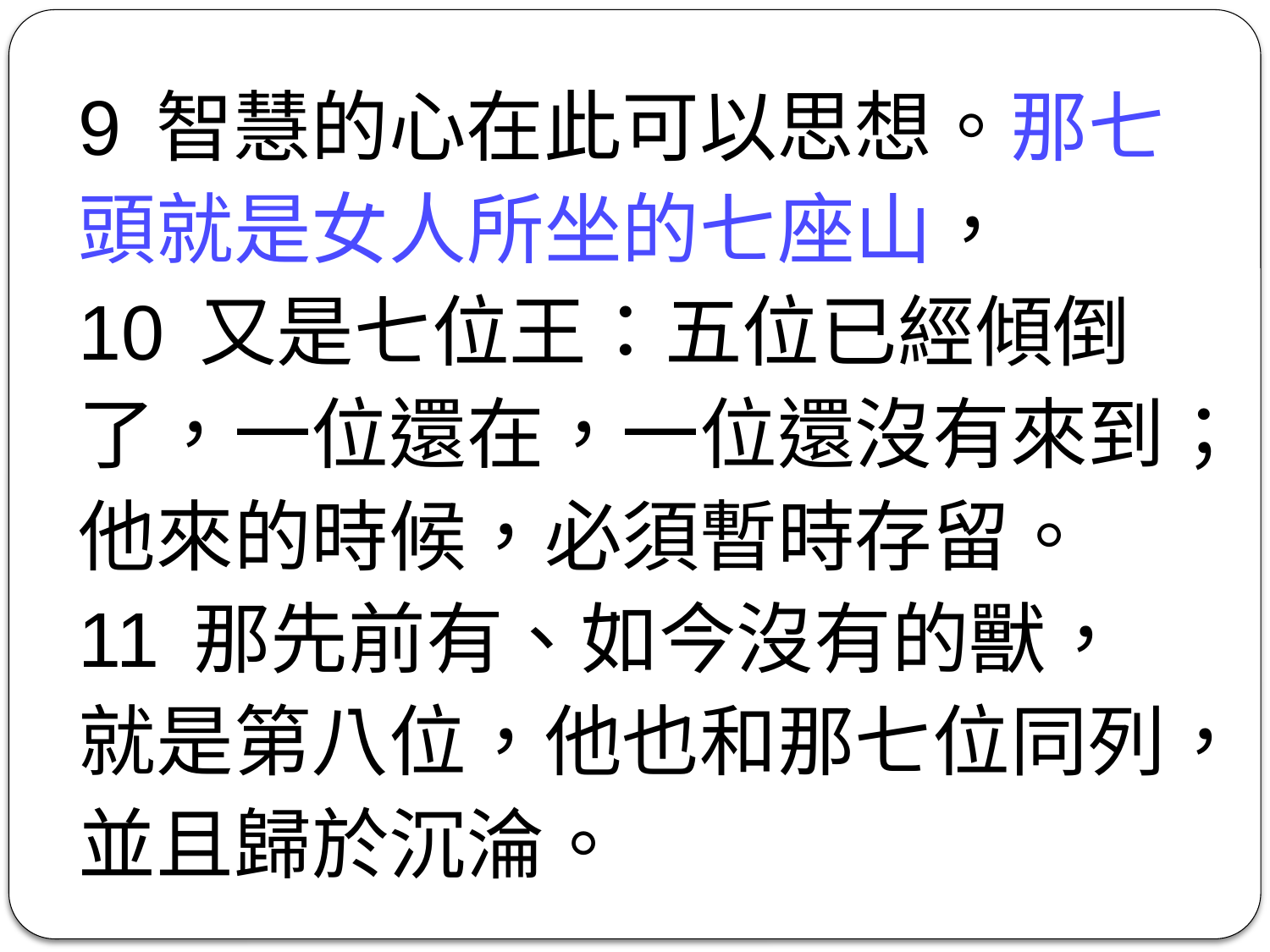

9 智慧的心在此可以思想。那七頭就是女人所坐的七座山， 10 又是七位王：五位已經傾倒了，一位還在，一位還沒有來到；他來的時候，必須暫時存留。 11 那先前有、如今沒有的獸，就是第八位，他也和那七位同列，並且歸於沉淪。